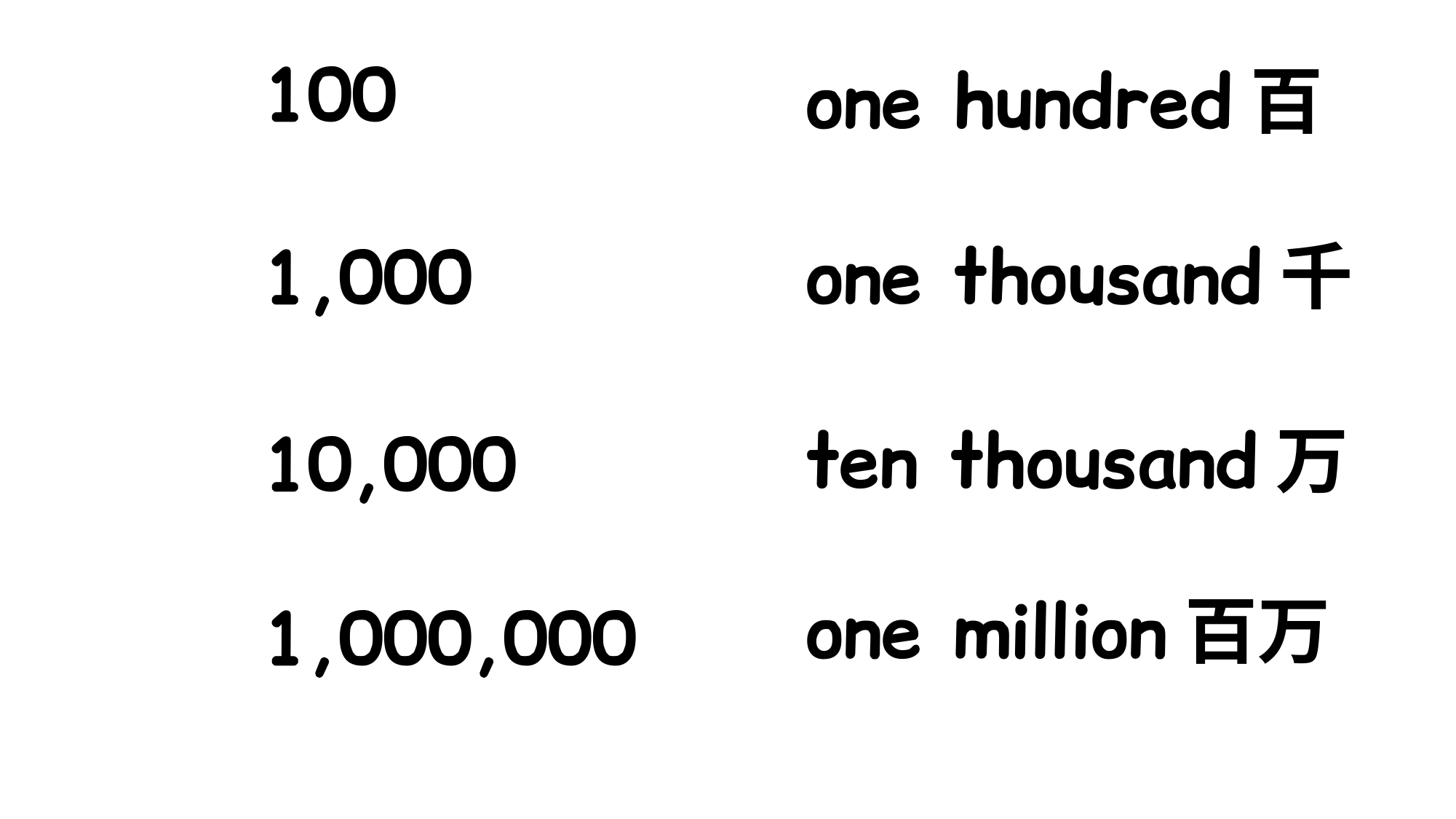

100
one hundred百
1,000
one thousand千
ten thousand万
10,000
one million百万
1,000,000